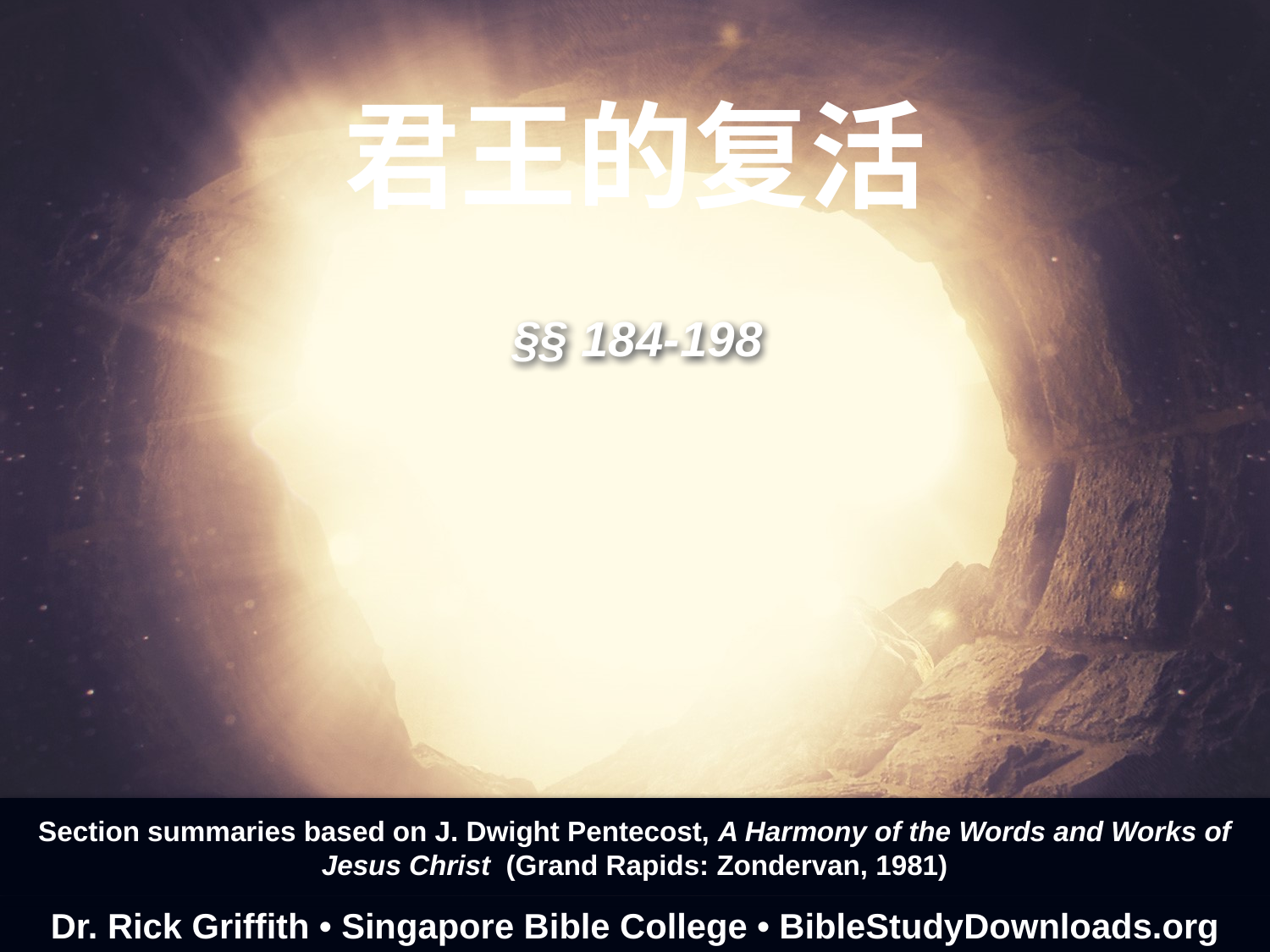

君王的复活
§§ 184-198
Section summaries based on J. Dwight Pentecost, A Harmony of the Words and Works of Jesus Christ  (Grand Rapids: Zondervan, 1981)
Dr. Rick Griffith • Singapore Bible College • BibleStudyDownloads.org
The Messiah comes back to life again as Victor over death, which proves His deity and provides proof for the disciples' proclamation of the gospel to all nations